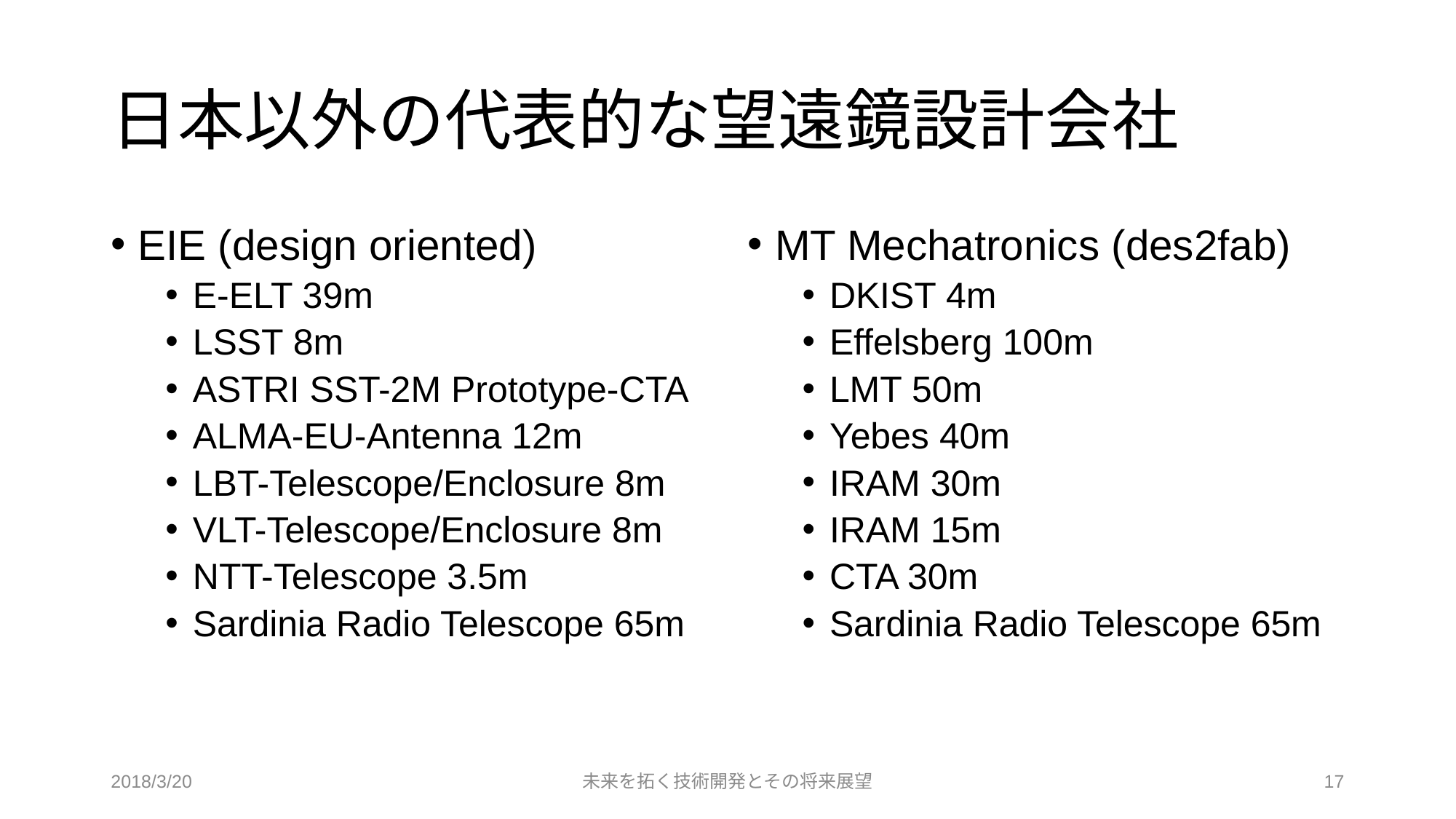

# 日本以外の代表的な望遠鏡設計会社
EIE (design oriented)
E-ELT 39m
LSST 8m
ASTRI SST-2M Prototype-CTA
ALMA-EU-Antenna 12m
LBT-Telescope/Enclosure 8m
VLT-Telescope/Enclosure 8m
NTT-Telescope 3.5m
Sardinia Radio Telescope 65m

MT Mechatronics (des2fab)
DKIST 4m
Effelsberg 100m
LMT 50m
Yebes 40m
IRAM 30m
IRAM 15m
CTA 30m
Sardinia Radio Telescope 65m
2018/3/20
未来を拓く技術開発とその将来展望
17